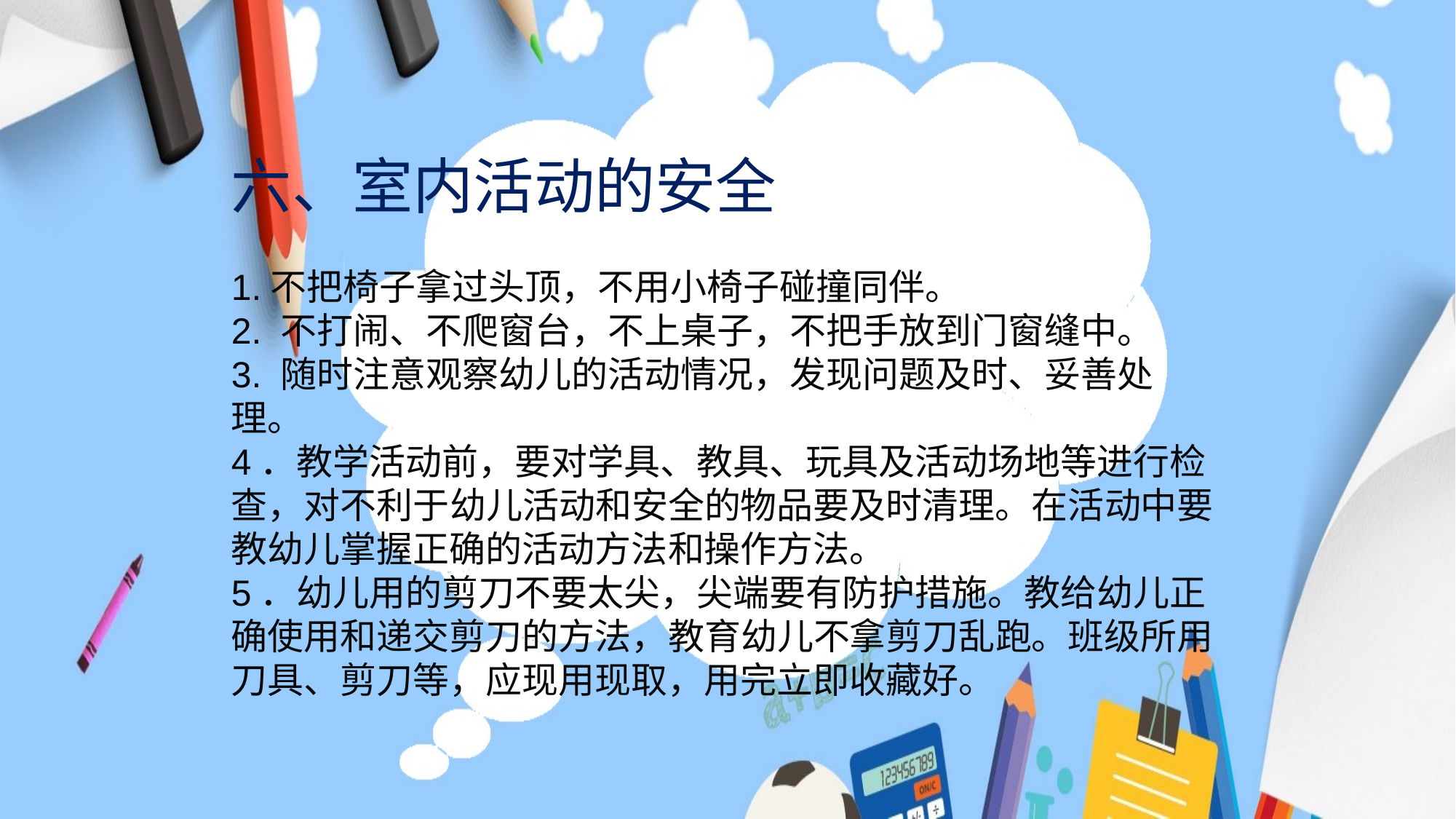

六、室内活动的安全
1.不把椅子拿过头顶，不用小椅子碰撞同伴。
2. 不打闹、不爬窗台，不上桌子，不把手放到门窗缝中。
3. 随时注意观察幼儿的活动情况，发现问题及时、妥善处理。
4．教学活动前，要对学具、教具、玩具及活动场地等进行检查，对不利于幼儿活动和安全的物品要及时清理。在活动中要教幼儿掌握正确的活动方法和操作方法。
5．幼儿用的剪刀不要太尖，尖端要有防护措施。教给幼儿正确使用和递交剪刀的方法，教育幼儿不拿剪刀乱跑。班级所用刀具、剪刀等，应现用现取，用完立即收藏好。